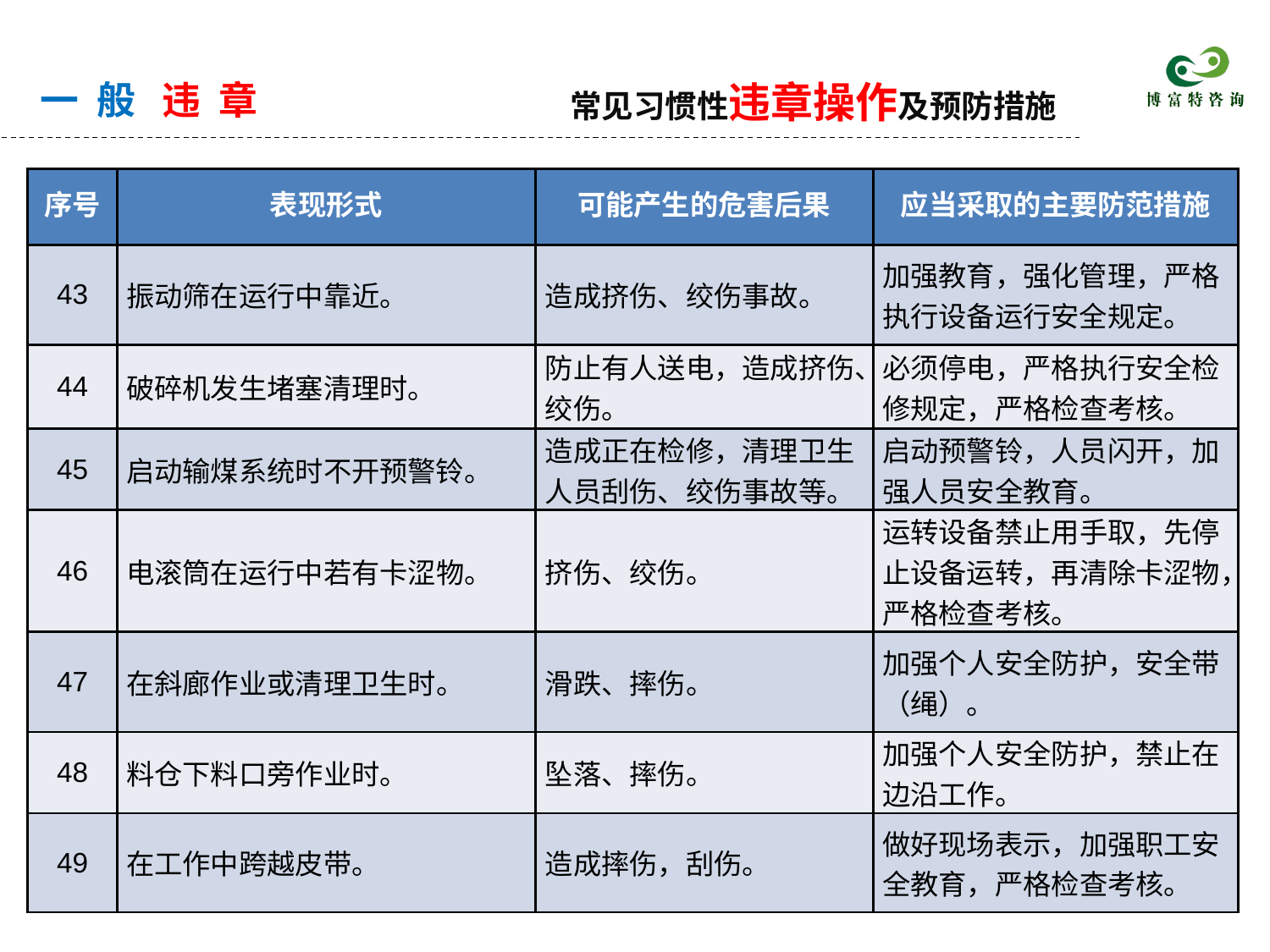

一  般   违  章
| 序号 | 表现形式 | 可能产生的危害后果 | 应当采取的主要防范措施 |
| --- | --- | --- | --- |
| 43 | 振动筛在运行中靠近。 | 造成挤伤、绞伤事故。 | 加强教育，强化管理，严格执行设备运行安全规定。 |
| 44 | 破碎机发生堵塞清理时。 | 防止有人送电，造成挤伤、绞伤。 | 必须停电，严格执行安全检修规定，严格检查考核。 |
| 45 | 启动输煤系统时不开预警铃。 | 造成正在检修，清理卫生人员刮伤、绞伤事故等。 | 启动预警铃，人员闪开，加强人员安全教育。 |
| 46 | 电滚筒在运行中若有卡涩物。 | 挤伤、绞伤。 | 运转设备禁止用手取，先停止设备运转，再清除卡涩物，严格检查考核。 |
| 47 | 在斜廊作业或清理卫生时。 | 滑跌、摔伤。 | 加强个人安全防护，安全带（绳）。 |
| 48 | 料仓下料口旁作业时。 | 坠落、摔伤。 | 加强个人安全防护，禁止在边沿工作。 |
| 49 | 在工作中跨越皮带。 | 造成摔伤，刮伤。 | 做好现场表示，加强职工安全教育，严格检查考核。 |